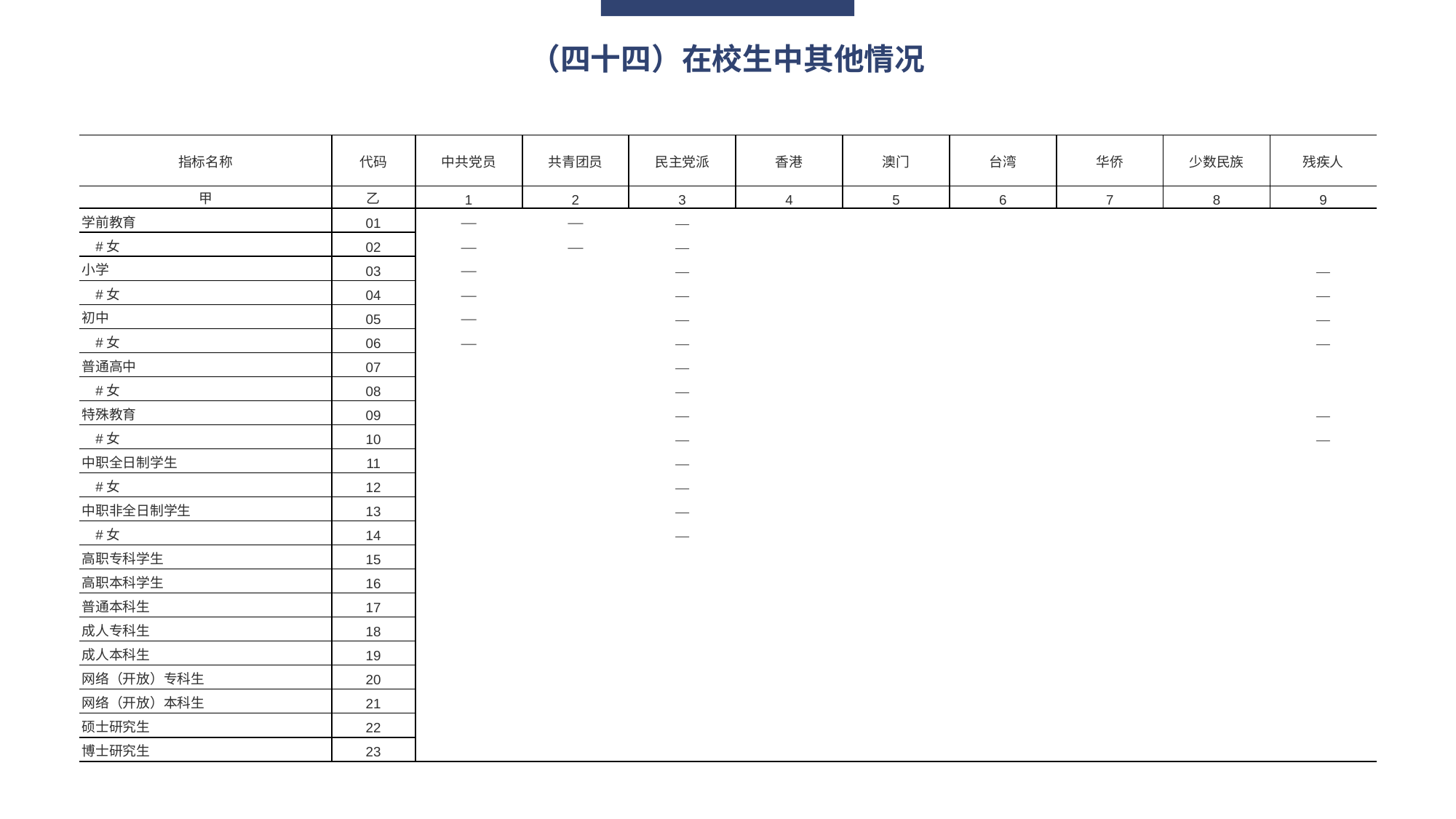

（四十四）在校生中其他情况
| 指标名称 | 代码 | 中共党员 | 共青团员 | 民主党派 | 香港 | 澳门 | 台湾 | 华侨 | 少数民族 | 残疾人 |
| --- | --- | --- | --- | --- | --- | --- | --- | --- | --- | --- |
| 甲 | 乙 | 1 | 2 | 3 | 4 | 5 | 6 | 7 | 8 | 9 |
| 学前教育 | 01 | — | — | — |  |  |  |  |  |  |
| #女 | 02 | — | — | — |  |  |  |  |  |  |
| 小学 | 03 | — |  | — |  |  |  |  |  | — |
| #女 | 04 | — |  | — |  |  |  |  |  | — |
| 初中 | 05 | — |  | — |  |  |  |  |  | — |
| #女 | 06 | — |  | — |  |  |  |  |  | — |
| 普通高中 | 07 |  |  | — |  |  |  |  |  |  |
| #女 | 08 |  |  | — |  |  |  |  |  |  |
| 特殊教育 | 09 |  |  | — |  |  |  |  |  | — |
| #女 | 10 |  |  | — |  |  |  |  |  | — |
| 中职全日制学生 | 11 |  |  | — |  |  |  |  |  |  |
| #女 | 12 |  |  | — |  |  |  |  |  |  |
| 中职非全日制学生 | 13 |  |  | — |  |  |  |  |  |  |
| #女 | 14 |  |  | — |  |  |  |  |  |  |
| 高职专科学生 | 15 |  |  |  |  |  |  |  |  |  |
| 高职本科学生 | 16 |  |  |  |  |  |  |  |  |  |
| 普通本科生 | 17 |  |  |  |  |  |  |  |  |  |
| 成人专科生 | 18 |  |  |  |  |  |  |  |  |  |
| 成人本科生 | 19 |  |  |  |  |  |  |  |  |  |
| 网络（开放）专科生 | 20 |  |  |  |  |  |  |  |  |  |
| 网络（开放）本科生 | 21 |  |  |  |  |  |  |  |  |  |
| 硕士研究生 | 22 |  |  |  |  |  |  |  |  |  |
| 博士研究生 | 23 |  |  |  |  |  |  |  |  |  |